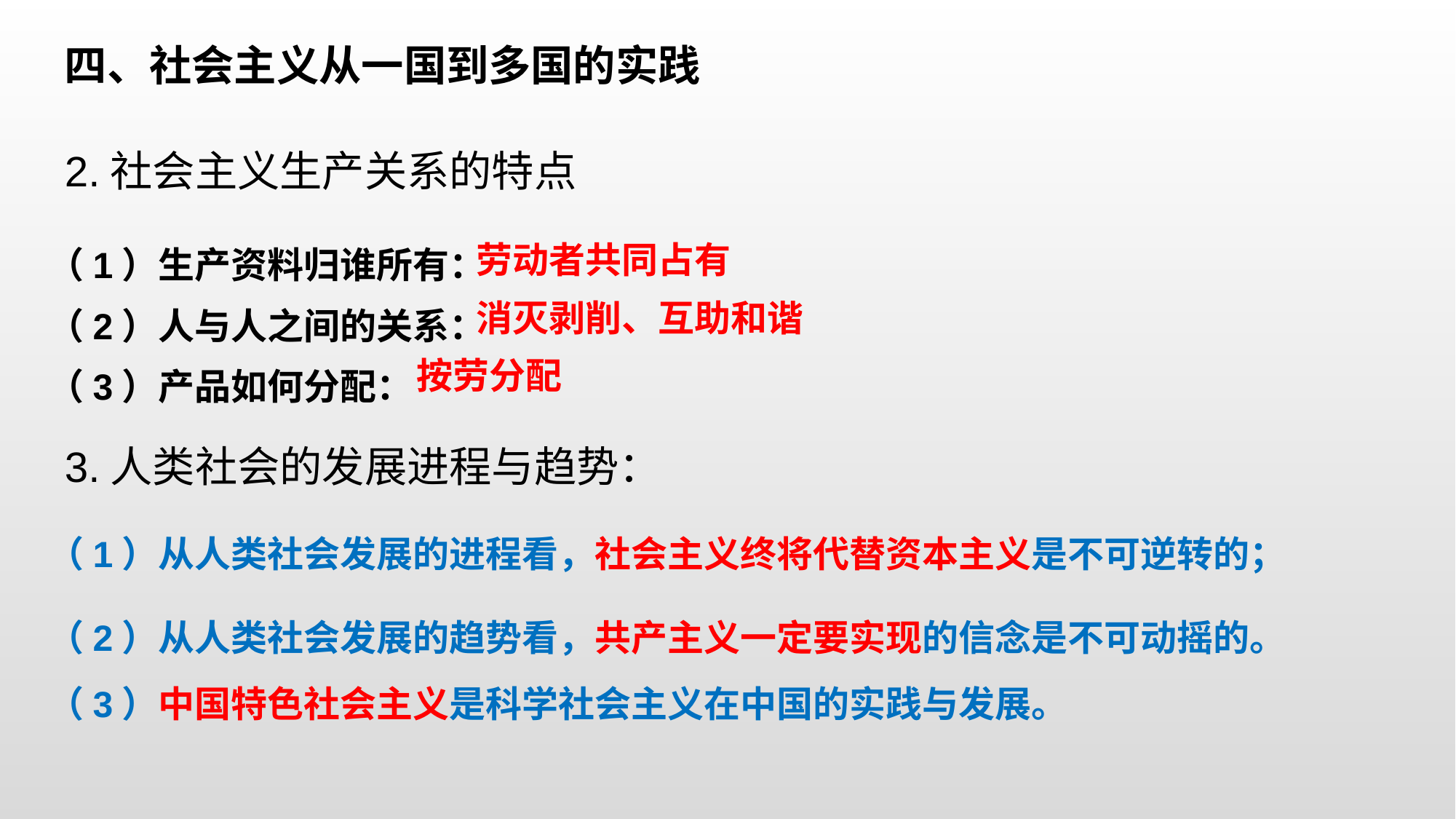

四、社会主义从一国到多国的实践
2.社会主义生产关系的特点
（1）生产资料归谁所有：
（2）人与人之间的关系：
（3）产品如何分配：
劳动者共同占有
消灭剥削、互助和谐
按劳分配
3.人类社会的发展进程与趋势：
（1）从人类社会发展的进程看，社会主义终将代替资本主义是不可逆转的；
（2）从人类社会发展的趋势看，共产主义一定要实现的信念是不可动摇的。
（3）中国特色社会主义是科学社会主义在中国的实践与发展。